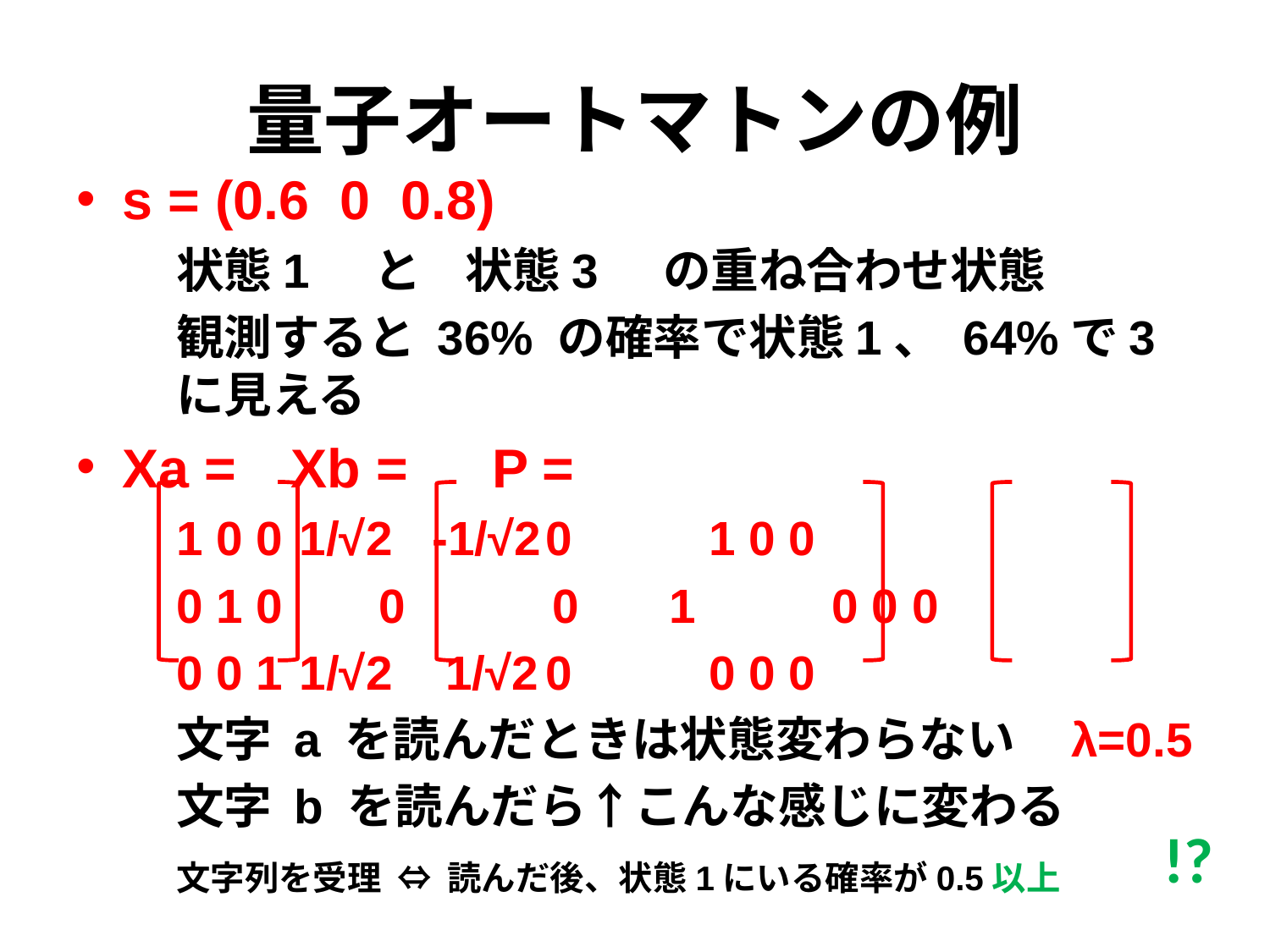

# 量子オートマトンの例
s = (0.6  0  0.8)
	状態1    と    状態3    の重ね合わせ状態
	観測すると 36% の確率で状態1、 64%で3に見える
Xa =	   Xb =				P =
	1 0 0		1/√2   -1/√2	0 	   1 0 0
	0 1 0		      0           0	1	   0 0 0
	0 0 1		1/√2    1/√2	0	   0 0 0
	文字 a を読んだときは状態変わらない	  λ=0.5
	文字 b を読んだら↑こんな感じに変わる
			文字列を受理  ⇔  読んだ後、状態1にいる確率が0.5以上

!?